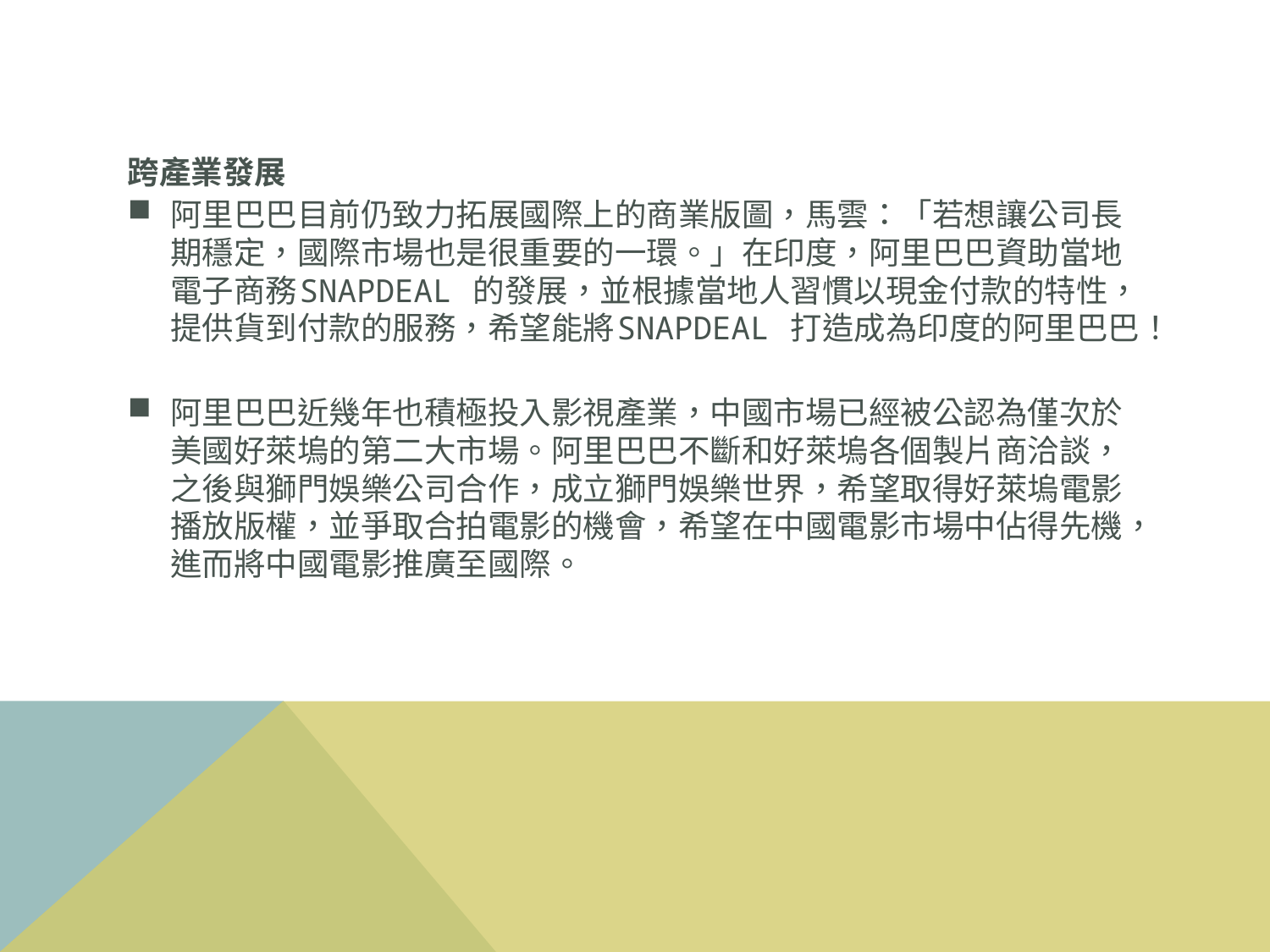

跨產業發展
阿里巴巴目前仍致力拓展國際上的商業版圖，馬雲：「若想讓公司長期穩定，國際市場也是很重要的一環。」在印度，阿里巴巴資助當地電子商務Snapdeal 的發展，並根據當地人習慣以現金付款的特性，提供貨到付款的服務，希望能將Snapdeal 打造成為印度的阿里巴巴！

阿里巴巴近幾年也積極投入影視產業，中國市場已經被公認為僅次於美國好萊塢的第二大市場。阿里巴巴不斷和好萊塢各個製片商洽談，之後與獅門娛樂公司合作，成立獅門娛樂世界，希望取得好萊塢電影播放版權，並爭取合拍電影的機會，希望在中國電影市場中佔得先機，進而將中國電影推廣至國際。